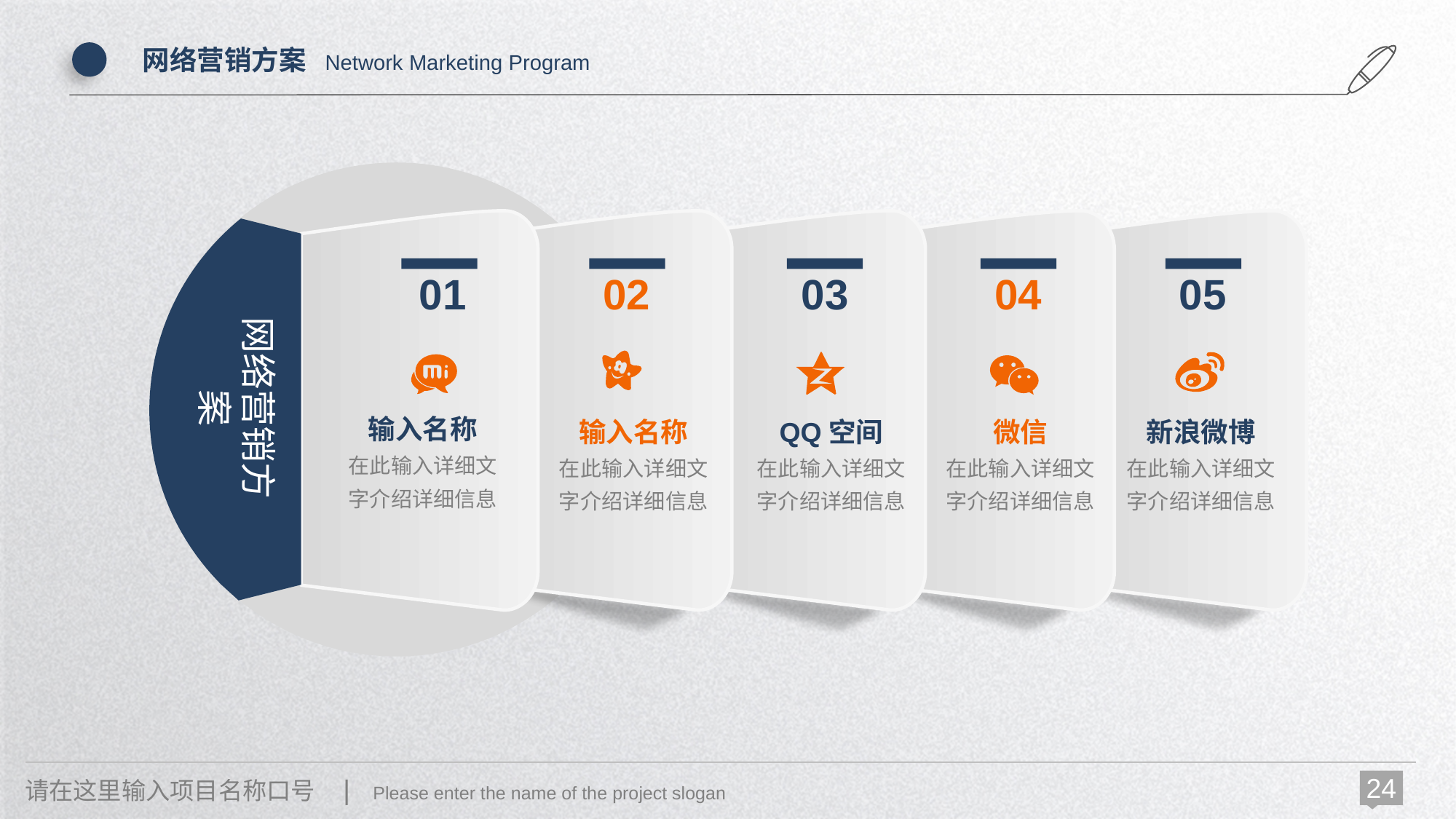

网络营销方案  Network Marketing Program

01
02
03
04
05
网络营销方案

输入名称
在此输入详细文
字介绍详细信息
输入名称
在此输入详细文
字介绍详细信息
QQ空间
在此输入详细文
字介绍详细信息
微信
在此输入详细文
字介绍详细信息
新浪微博
在此输入详细文
字介绍详细信息
请在这里输入项目名称口号    |   Please enter the name of the project slogan
24